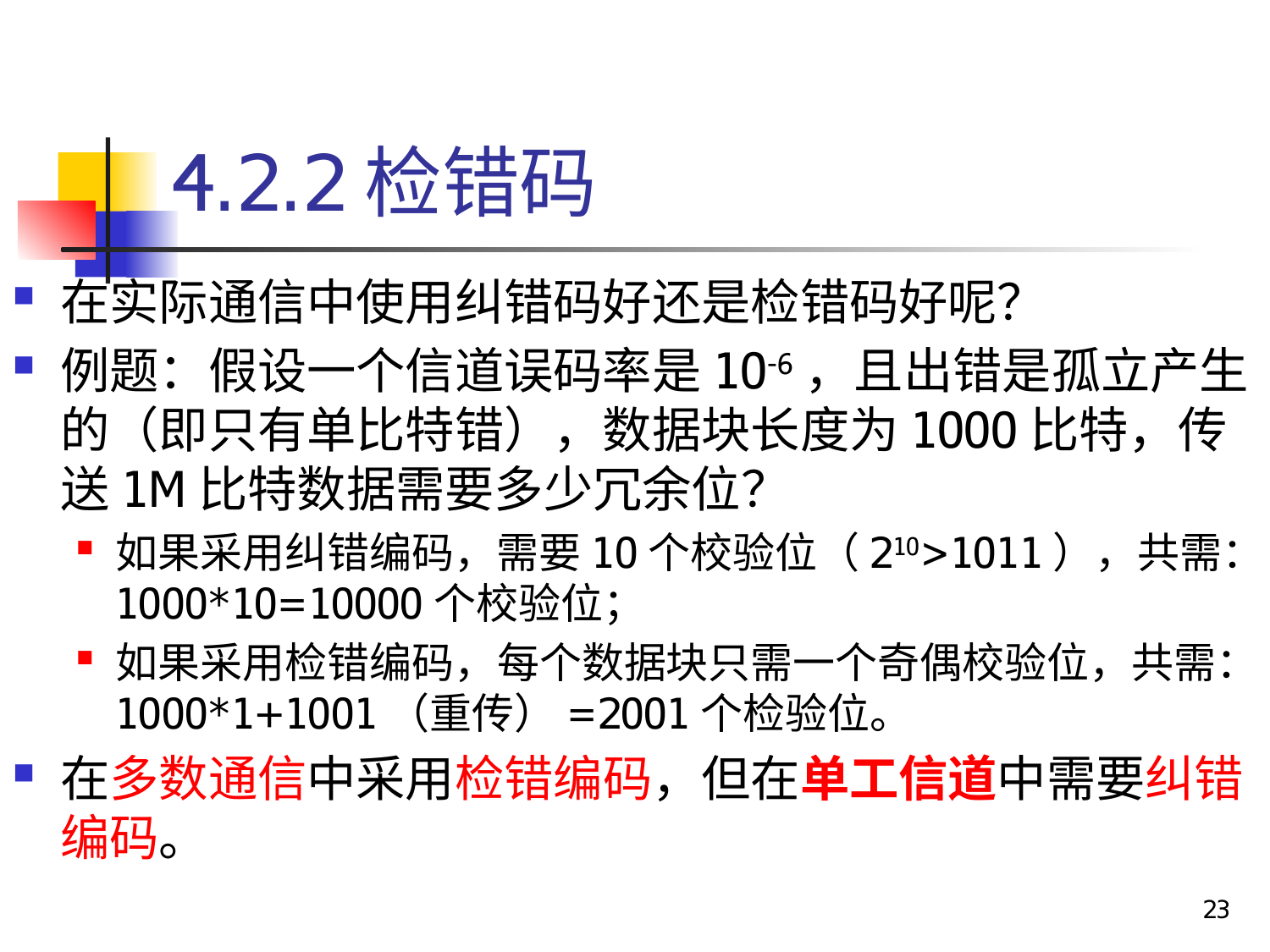

# 4.2.2检错码
在实际通信中使用纠错码好还是检错码好呢？
例题：假设一个信道误码率是10-6，且出错是孤立产生的（即只有单比特错），数据块长度为1000比特，传送1M比特数据需要多少冗余位？
如果采用纠错编码，需要10个校验位（210>1011），共需：1000*10=10000个校验位；
如果采用检错编码，每个数据块只需一个奇偶校验位，共需：1000*1+1001（重传）=2001个检验位。
在多数通信中采用检错编码，但在单工信道中需要纠错编码。
23